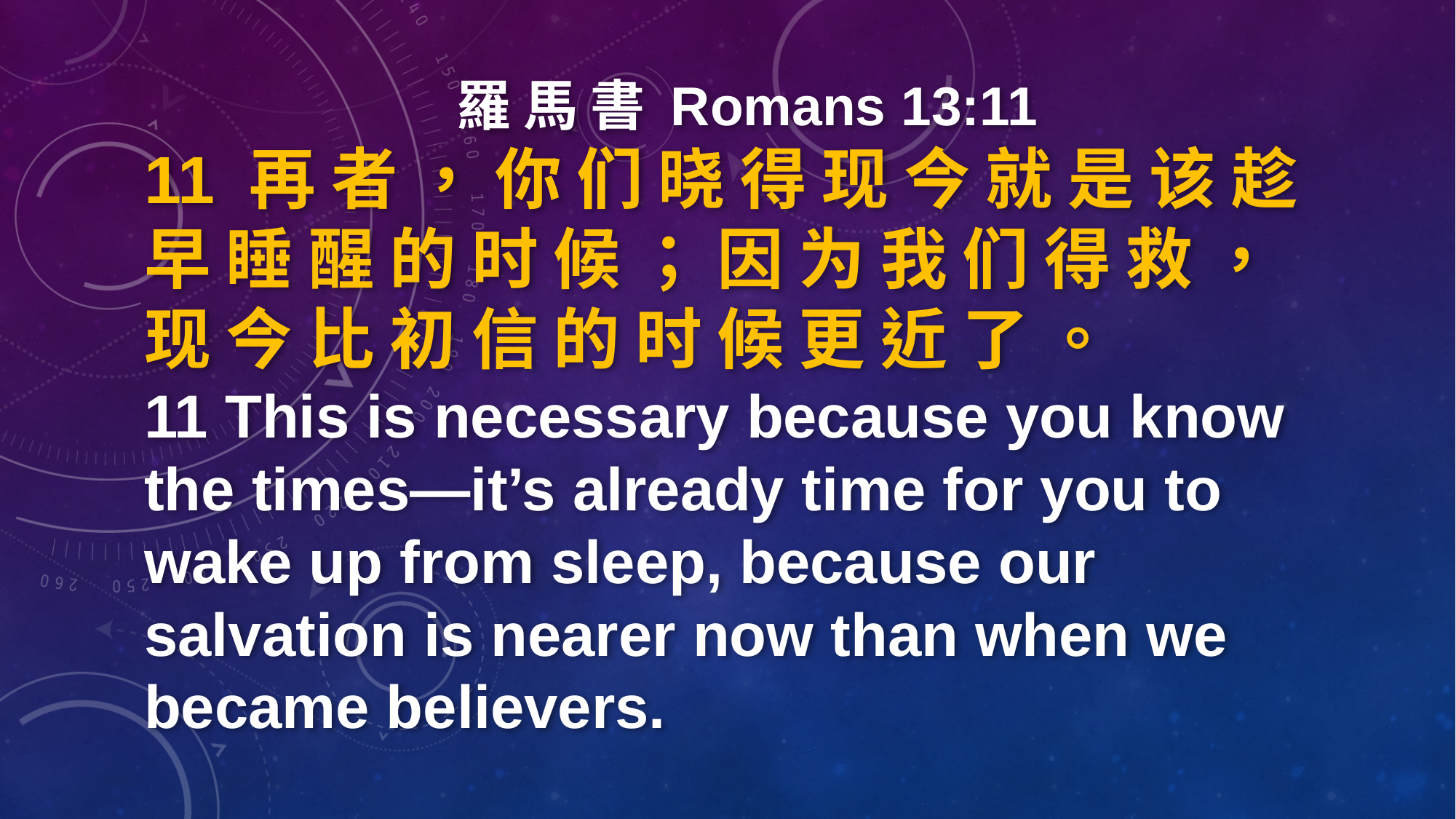

羅 馬 書 Romans 13:11
11 再 者 ， 你 们 晓 得 现 今 就 是 该 趁 早 睡 醒 的 时 候 ； 因 为 我 们 得 救 ， 现 今 比 初 信 的 时 候 更 近 了 。
11 This is necessary because you know the times—it’s already time for you to wake up from sleep, because our salvation is nearer now than when we became believers.